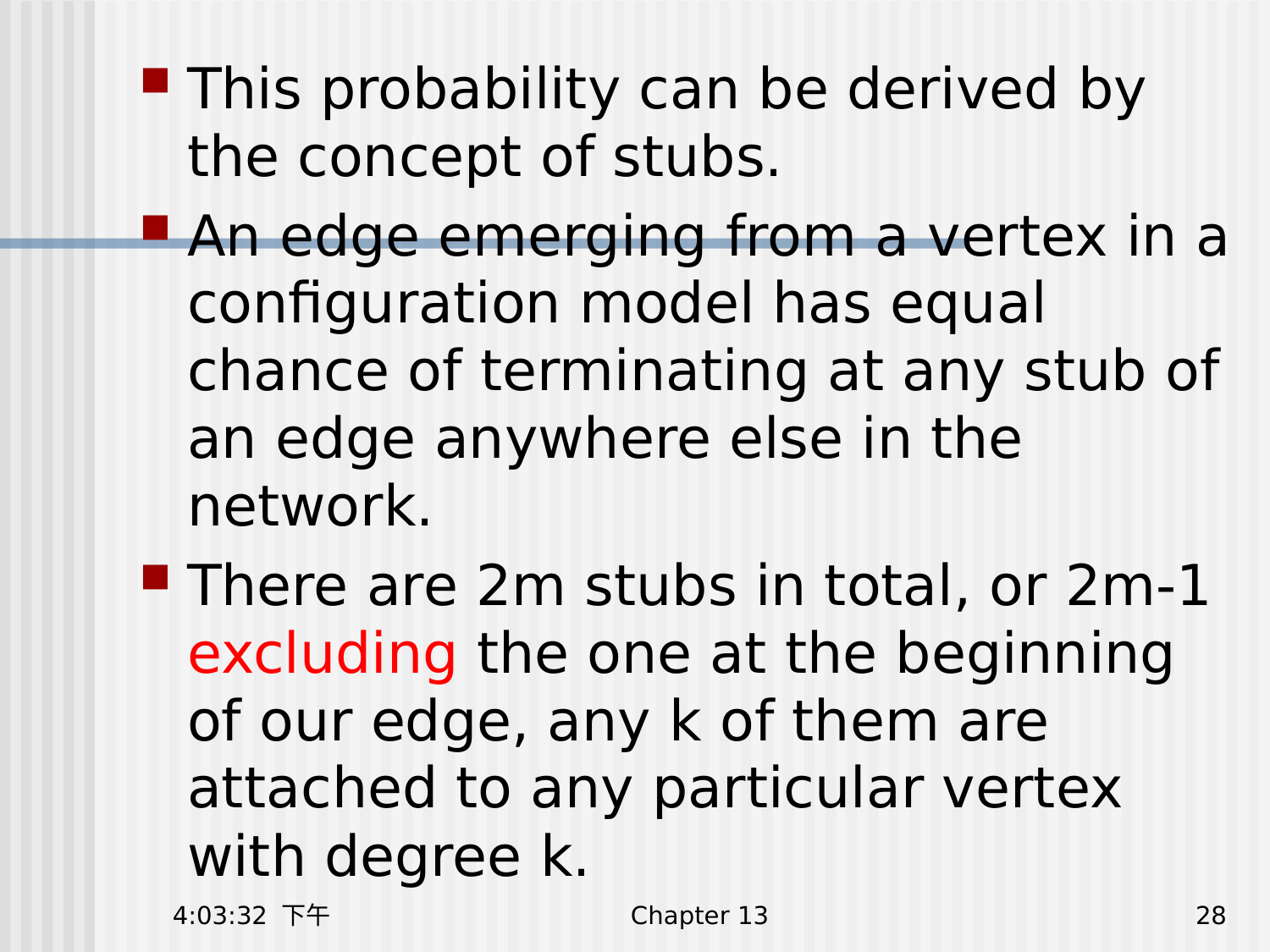

This probability can be derived by the concept of stubs.
An edge emerging from a vertex in a configuration model has equal chance of terminating at any stub of an edge anywhere else in the network.
There are 2m stubs in total, or 2m-1 excluding the one at the beginning of our edge, any k of them are attached to any particular vertex with degree k.
4:03:32 下午
Chapter 13
28